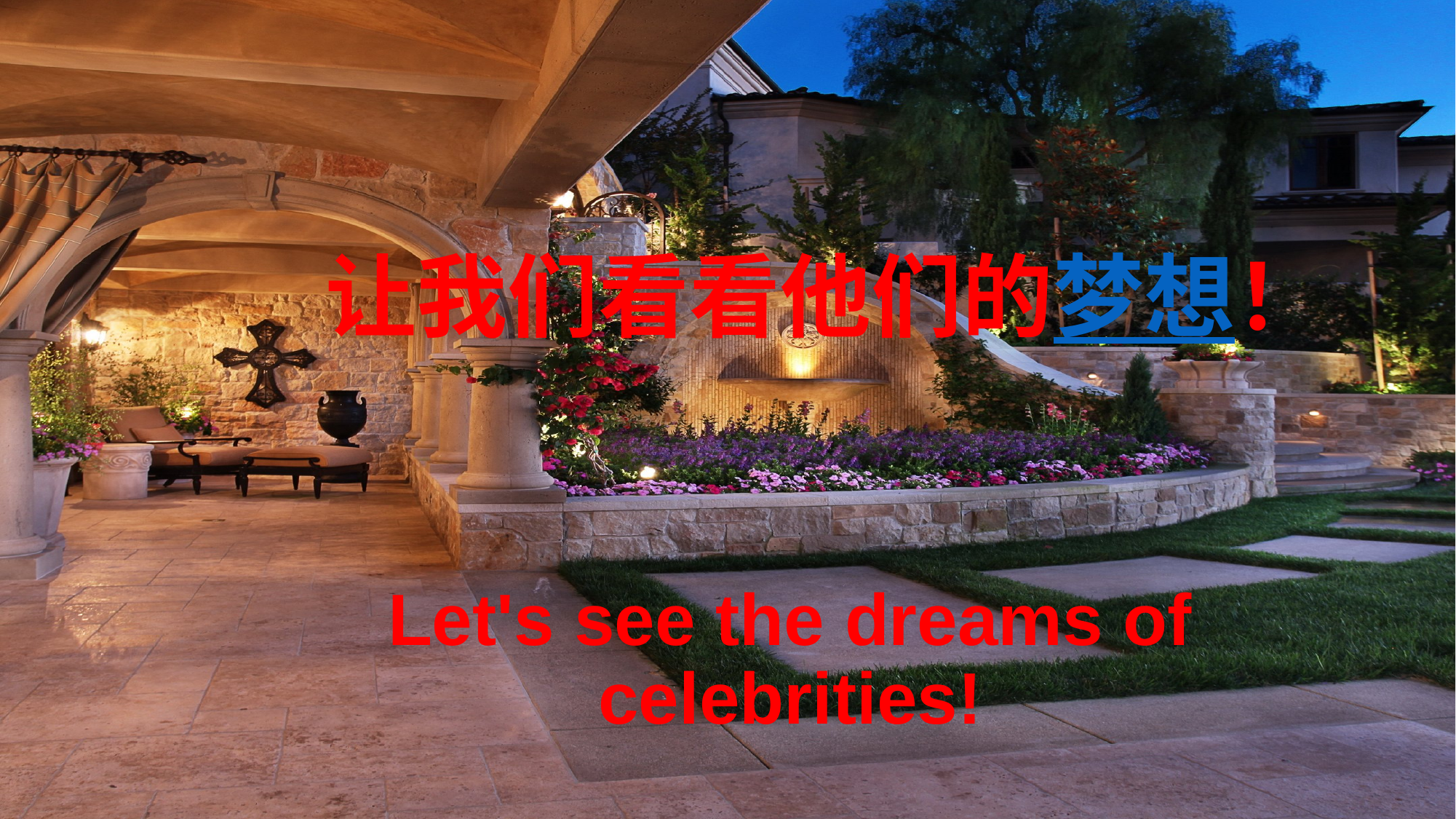

# 让我们看看他们的梦想！
Let's see the dreams of celebrities!